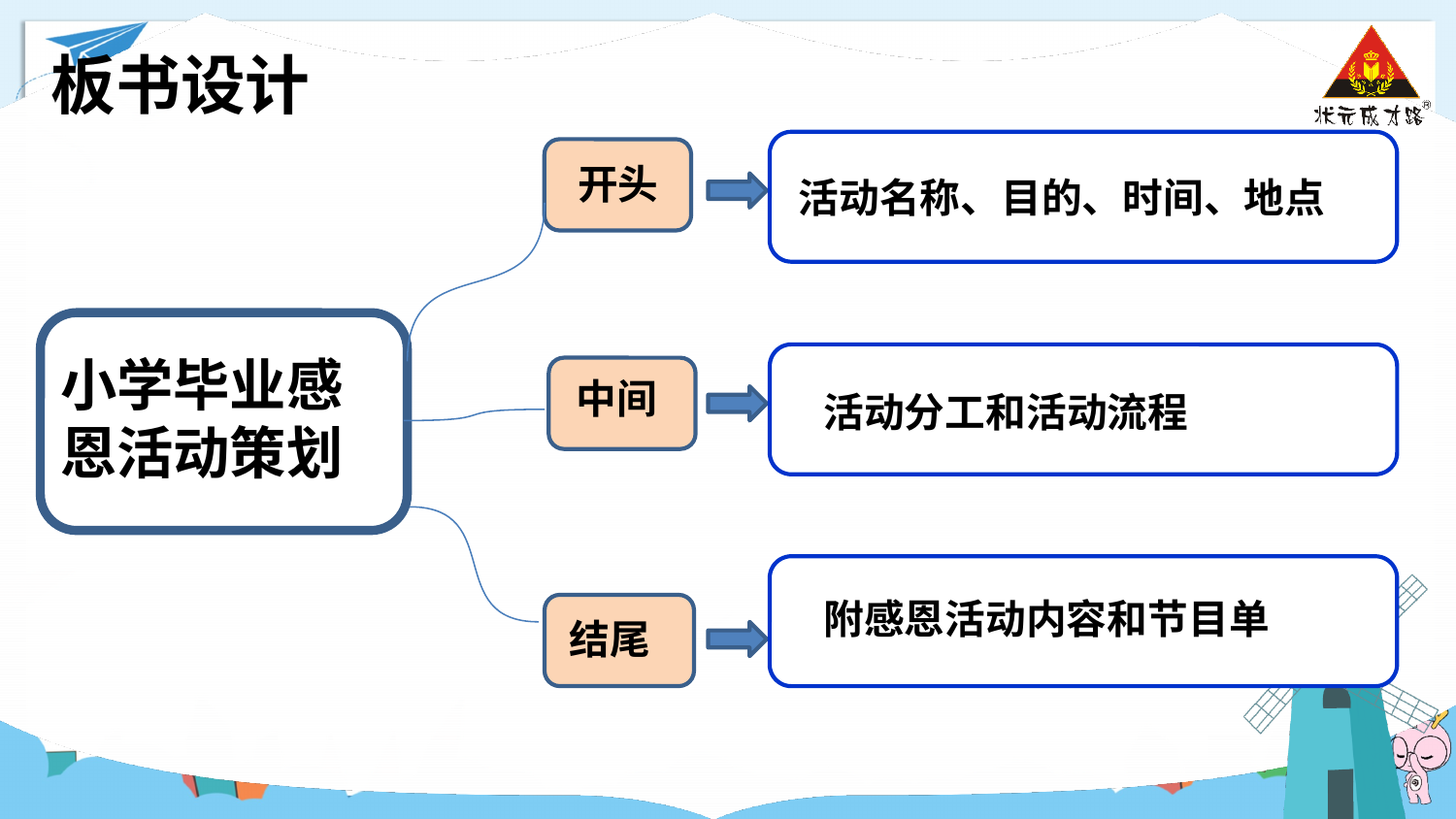

板书设计

 开头
活动名称、目的、时间、地点

小学毕业感恩活动策划

中间
活动分工和活动流程

活动分工和活动流程

附感恩活动内容和节目单

结尾